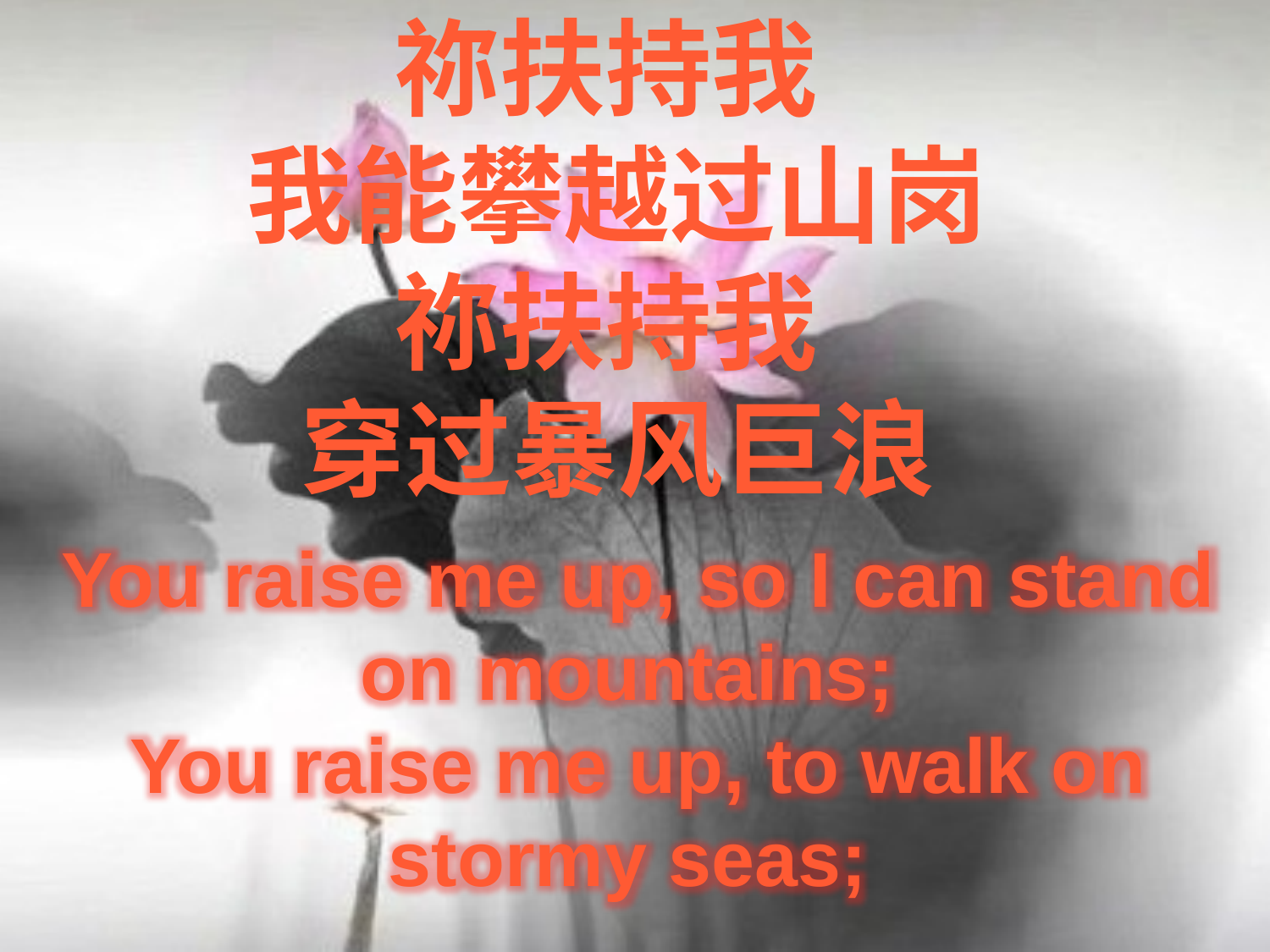

# 祢扶持我 我能攀越过山岗 祢扶持我 穿过暴风巨浪
You raise me up, so I can stand on mountains;
You raise me up, to walk on stormy seas;